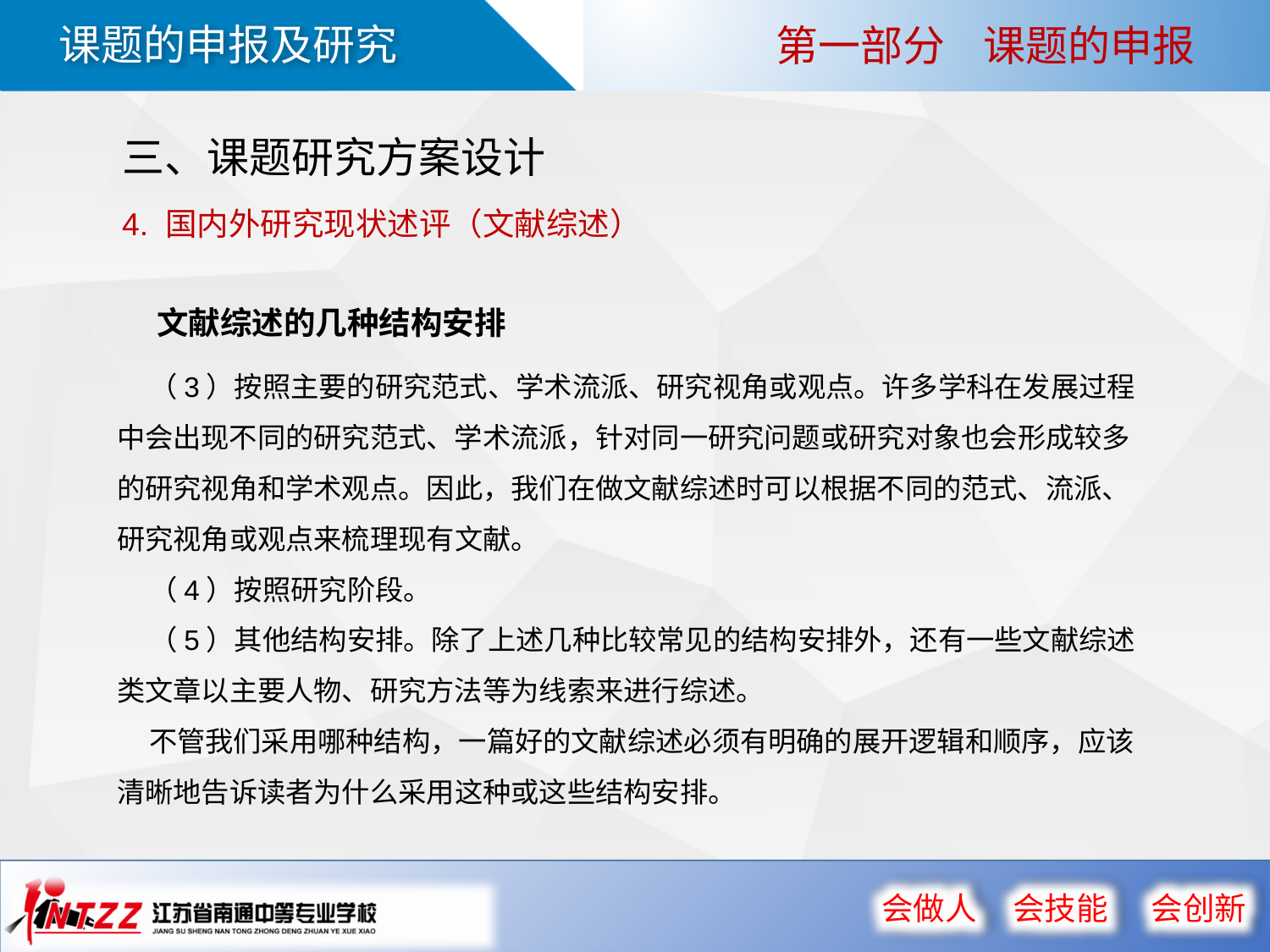

第一部分    课题的申报
三、课题研究方案设计
4. 国内外研究现状述评（文献综述）

    文献综述的几种结构安排
    （3）按照主要的研究范式、学术流派、研究视角或观点。许多学科在发展过程中会出现不同的研究范式、学术流派，针对同一研究问题或研究对象也会形成较多的研究视角和学术观点。因此，我们在做文献综述时可以根据不同的范式、流派、研究视角或观点来梳理现有文献。
    （4）按照研究阶段。
    （5）其他结构安排。除了上述几种比较常见的结构安排外，还有一些文献综述类文章以主要人物、研究方法等为线索来进行综述。
    不管我们采用哪种结构，一篇好的文献综述必须有明确的展开逻辑和顺序，应该清晰地告诉读者为什么采用这种或这些结构安排。